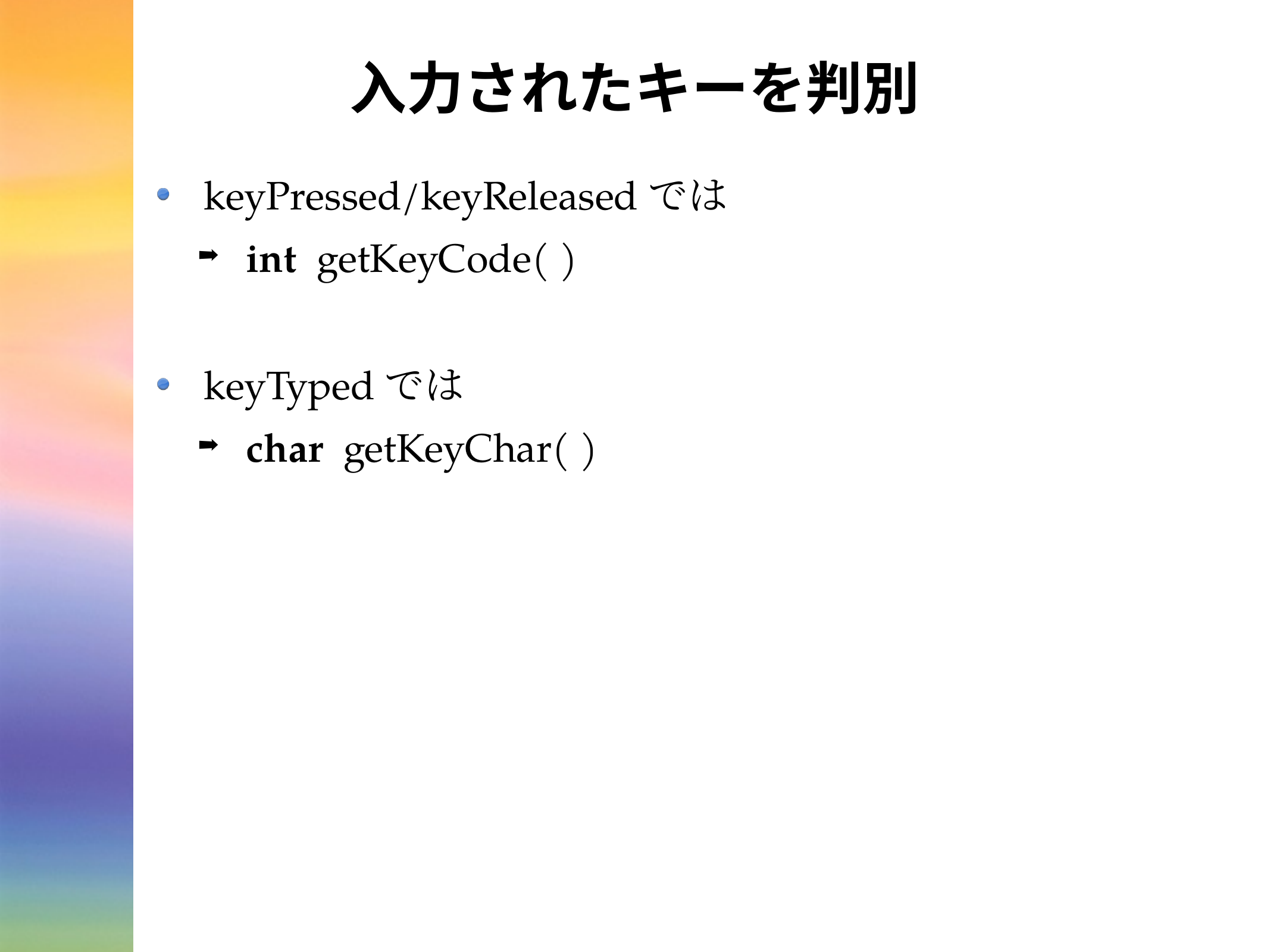

# 入力されたキーを判別
keyPressed/keyReleasedでは
int  getKeyCode( )

keyTypedでは
char  getKeyChar( )